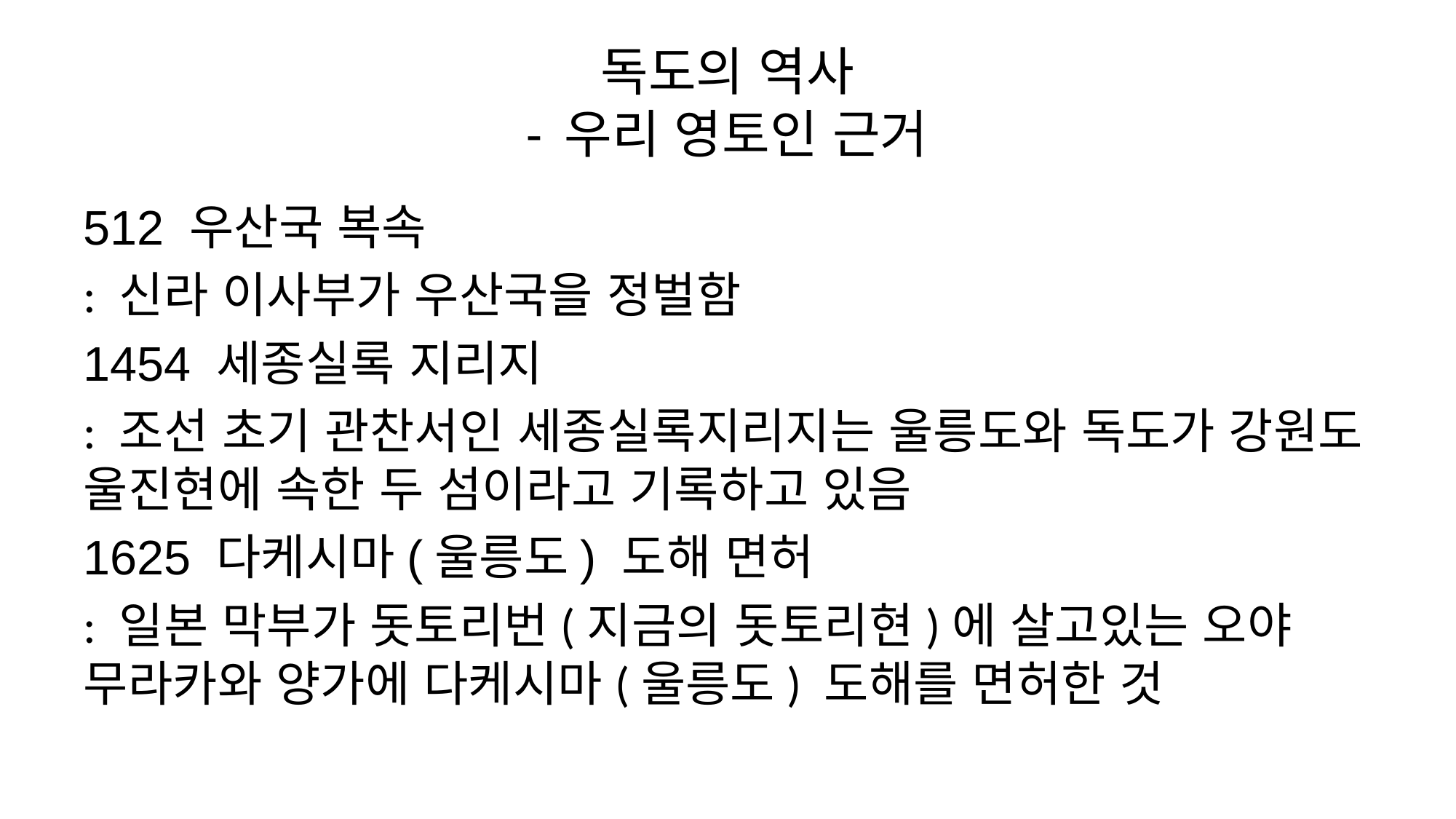

# 독도의 역사 - 우리 영토인 근거
512 우산국 복속
: 신라 이사부가 우산국을 정벌함
1454 세종실록 지리지
: 조선 초기 관찬서인 세종실록지리지는 울릉도와 독도가 강원도 울진현에 속한 두 섬이라고 기록하고 있음
1625 다케시마(울릉도) 도해 면허
: 일본 막부가 돗토리번(지금의 돗토리현)에 살고있는 오야 무라카와 양가에 다케시마(울릉도) 도해를 면허한 것